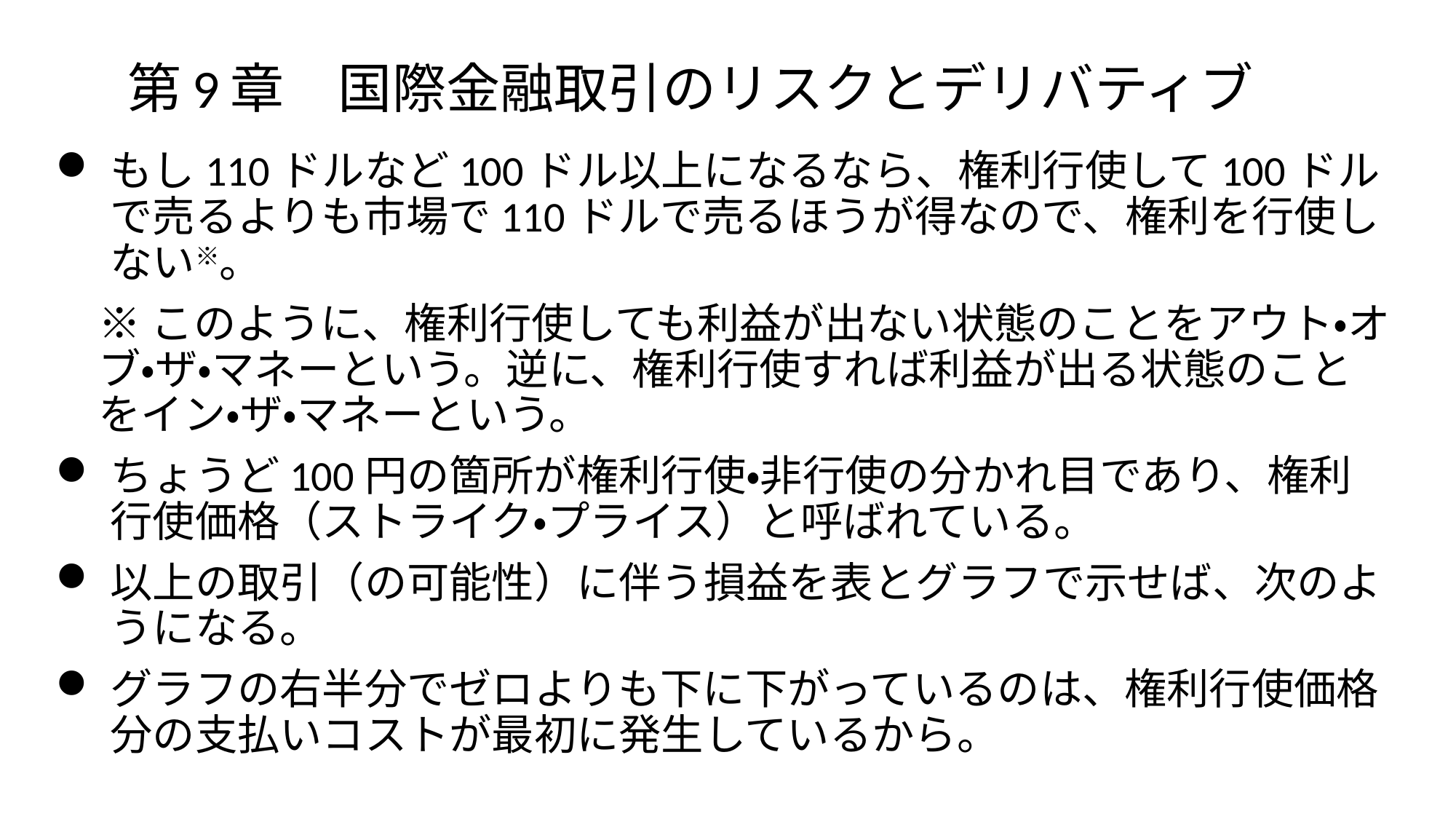

# 第9章　国際金融取引のリスクとデリバティブ
もし110ドルなど100ドル以上になるなら、権利行使して100ドルで売るよりも市場で110ドルで売るほうが得なので、権利を行使しない※。
※このように、権利行使しても利益が出ない状態のことをアウト・オブ・ザ・マネーという。逆に、権利行使すれば利益が出る状態のことをイン・ザ・マネーという。
ちょうど100円の箇所が権利行使・非行使の分かれ目であり、権利行使価格（ストライク・プライス）と呼ばれている。
以上の取引（の可能性）に伴う損益を表とグラフで示せば、次のようになる。
グラフの右半分でゼロよりも下に下がっているのは、権利行使価格分の支払いコストが最初に発生しているから。